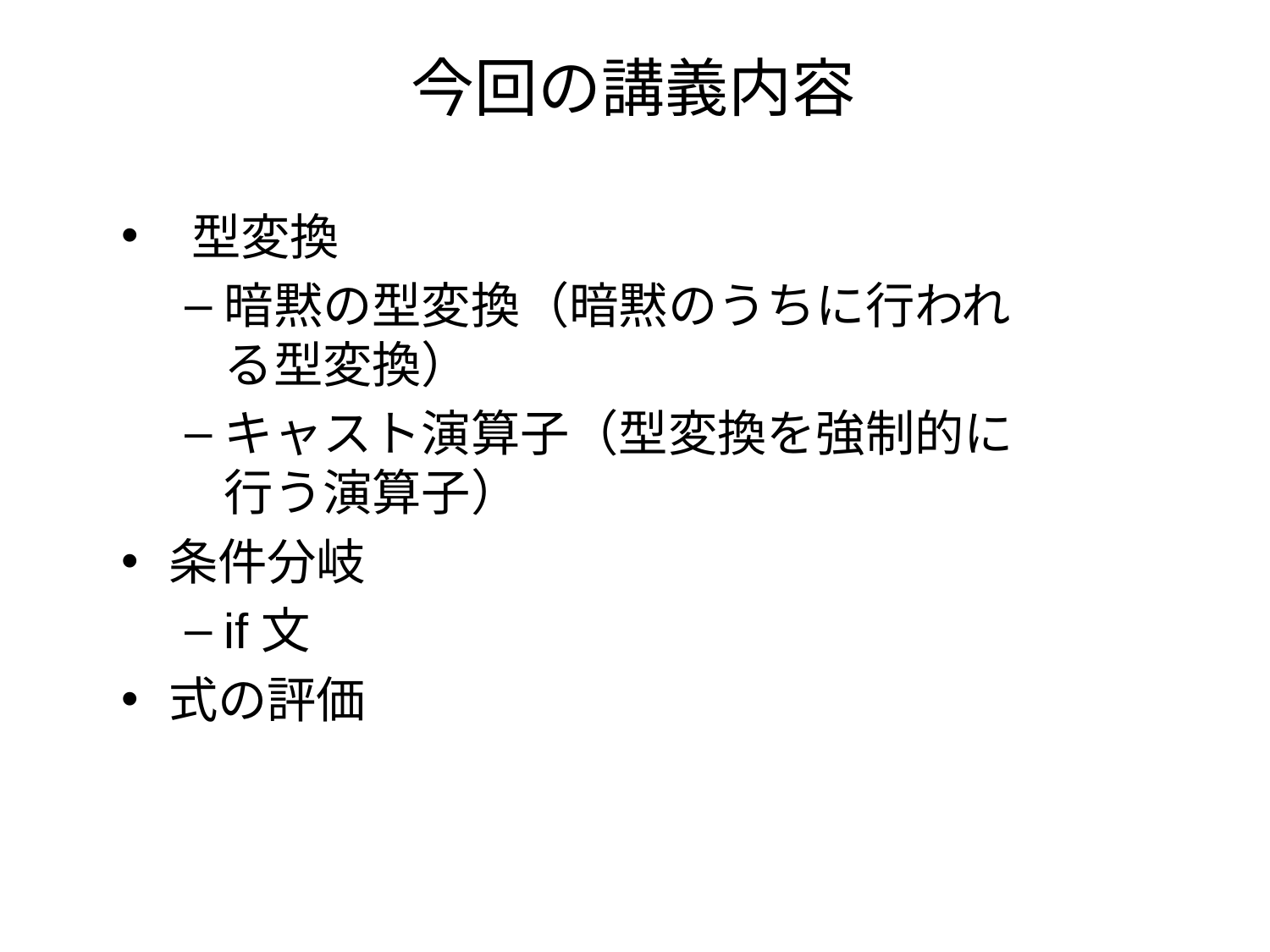

# 今回の講義内容
 型変換
暗黙の型変換（暗黙のうちに行われる型変換）
キャスト演算子（型変換を強制的に行う演算子）
条件分岐
if文
式の評価